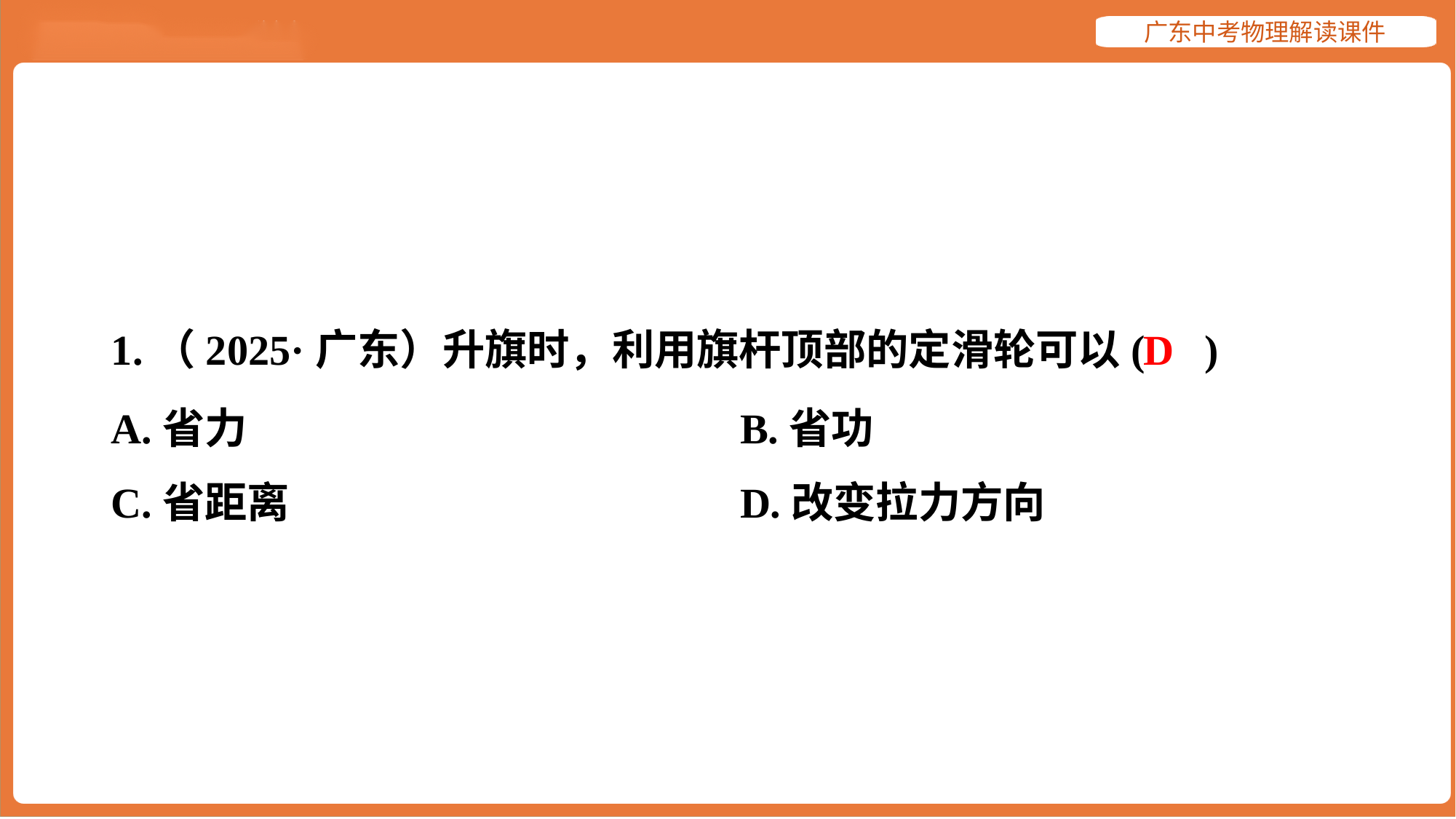

D
1.（2025·广东）升旗时，利用旗杆顶部的定滑轮可以(     )
A.省力	B.省功
C.省距离	D.改变拉力方向